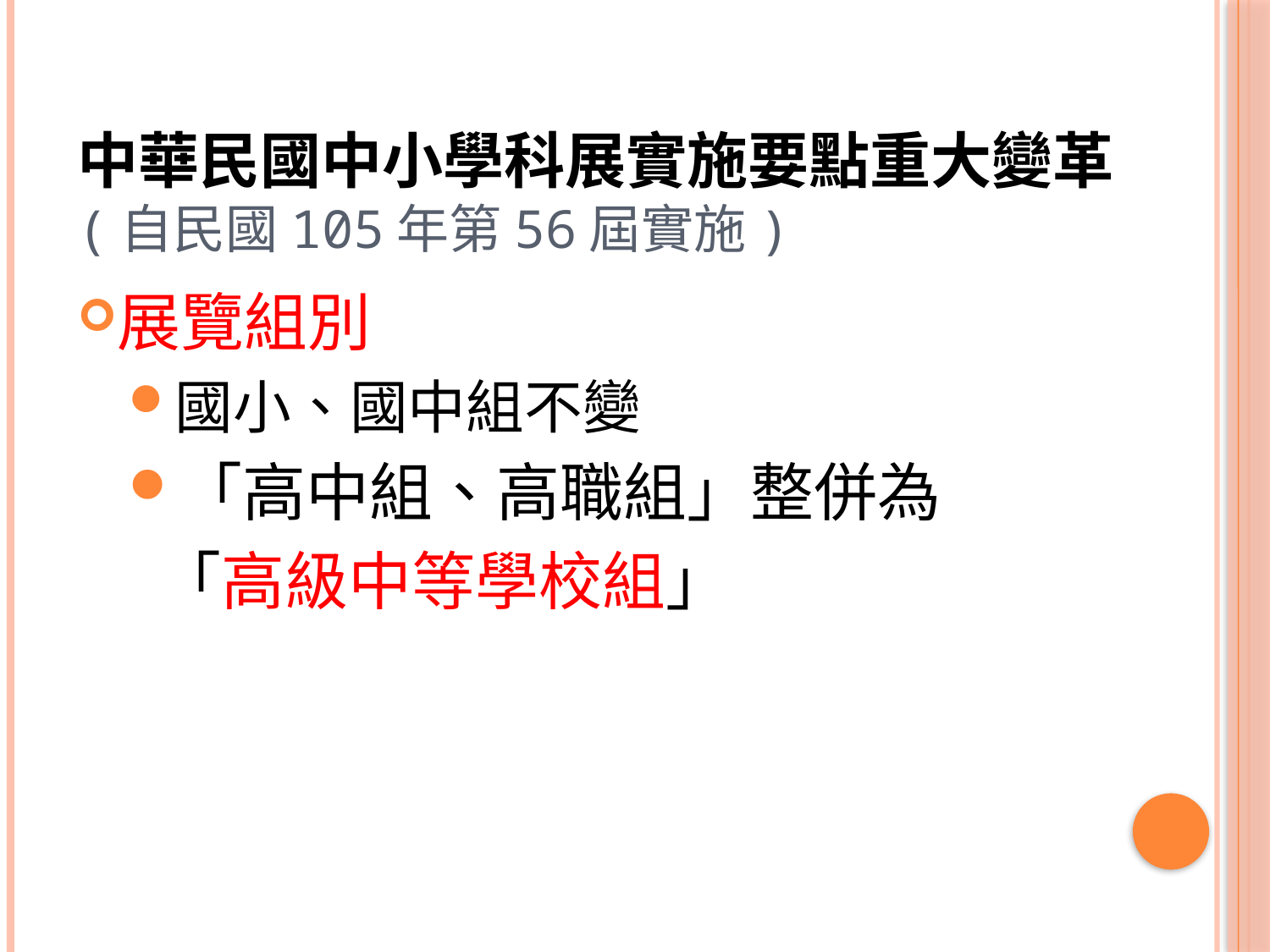

# 中華民國中小學科展實施要點重大變革 (自民國105年第56屆實施)
展覽組別
國小、國中組不變
「高中組、高職組」整併為
 「高級中等學校組」